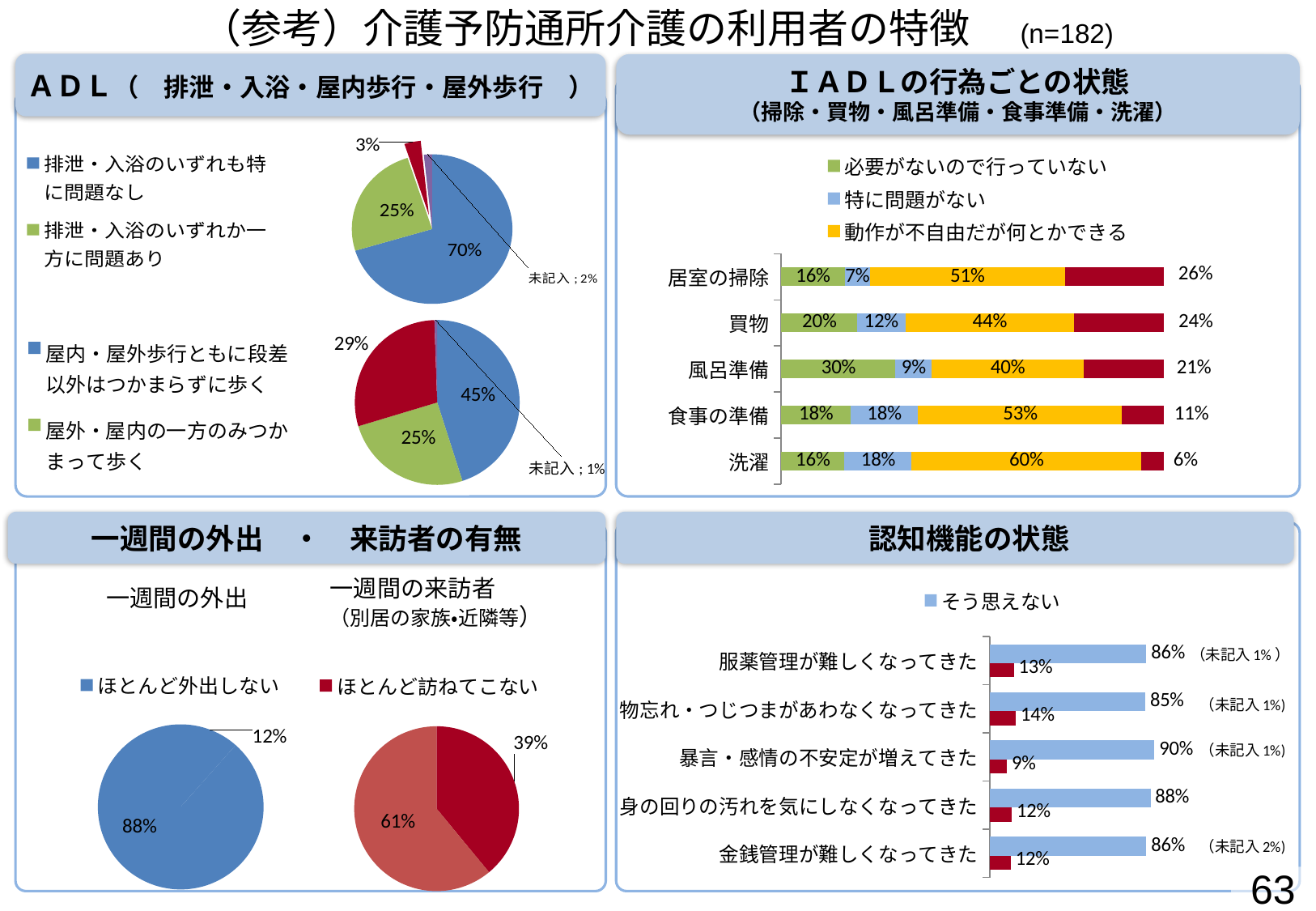

（参考）介護予防通所介護の利用者の特徴　(n=182)
ＩＡＤＬの行為ごとの状態
（掃除・買物・風呂準備・食事準備・洗濯）
ＡＤＬ（　排泄・入浴・屋内歩行・屋外歩行　）

### Chart

| Category |  |
|---|---|
| 排泄・入浴のいずれも特に問題なし | 0.7032967032967034 |
| 排泄・入浴のいずれか一方に問題あり | 0.24725274725274726 |
| 排泄・入浴の両方に問題あり | 0.03296703296703297 |
| 未記入 | 0.016483516483516484 |

### Chart

| Category | 必要がないので行っていない | 特に問題がない | 動作が不自由だが何とかできる | 自分でできない |
|---|---|---|---|---|
| 洗濯 | 0.16483516483516483 | 0.17582417582417584 | 0.5989010989010989 | 0.06043956043956044 |
| 食事の準備 | 0.1813186813186813 | 0.17582417582417584 | 0.532967032967033 | 0.10989010989010989 |
| 風呂準備 | 0.2967032967032967 | 0.09340659340659341 | 0.3956043956043956 | 0.2087912087912088 |
| 買物 | 0.1978021978021978 | 0.12637362637362637 | 0.43956043956043955 | 0.23626373626373626 |
| 居室の掃除 | 0.16483516483516483 | 0.06593406593406594 | 0.5054945054945055 | 0.25824175824175827 |

### Chart

| Category |  |
|---|---|
| 屋内・屋外歩行ともに段差以外はつかまらずに歩く | 0.45054945054945056 |
| 屋外・屋内の一方のみつかまって歩く | 0.25274725274725274 |
| 屋内・屋外の両方ともつかまって歩く | 0.29120879120879123 |
| 未記入 | 0.005494505494505495 |
一週間の外出　・　来訪者の有無
　認知機能の状態

一週間の来訪者
（別居の家族・近隣等）

### Chart

| Category | そう思える | そう思えない |
|---|---|---|
| 金銭管理が難しくなってきた | 0.11538461538461539 | 0.8571428571428571 |
| 身の回りの汚れを気にしなくなってきた | 0.12087912087912088 | 0.8791208791208791 |
| 暴言・感情の不安定が増えてきた | 0.09340659340659341 | 0.9010989010989011 |
| 物忘れ・つじつまがあわなくなってきた | 0.14285714285714285 | 0.8516483516483516 |
| 服薬管理が難しくなってきた | 0.13186813186813187 | 0.8571428571428571 |
一週間の外出

### Chart

| Category |  |
|---|---|
| ほとんど外出しない | 0.11538461538461539 |
| 1回以上外出する | 0.8846153846153846 |
| 未記入 | 0.0 |

### Chart

| Category |  |
|---|---|
| ほとんど訪ねてこない | 0.3901098901098901 |
| 週1回以上訪ねてくる | 0.6098901098901099 |
| 未記入 | 0.0 |
63